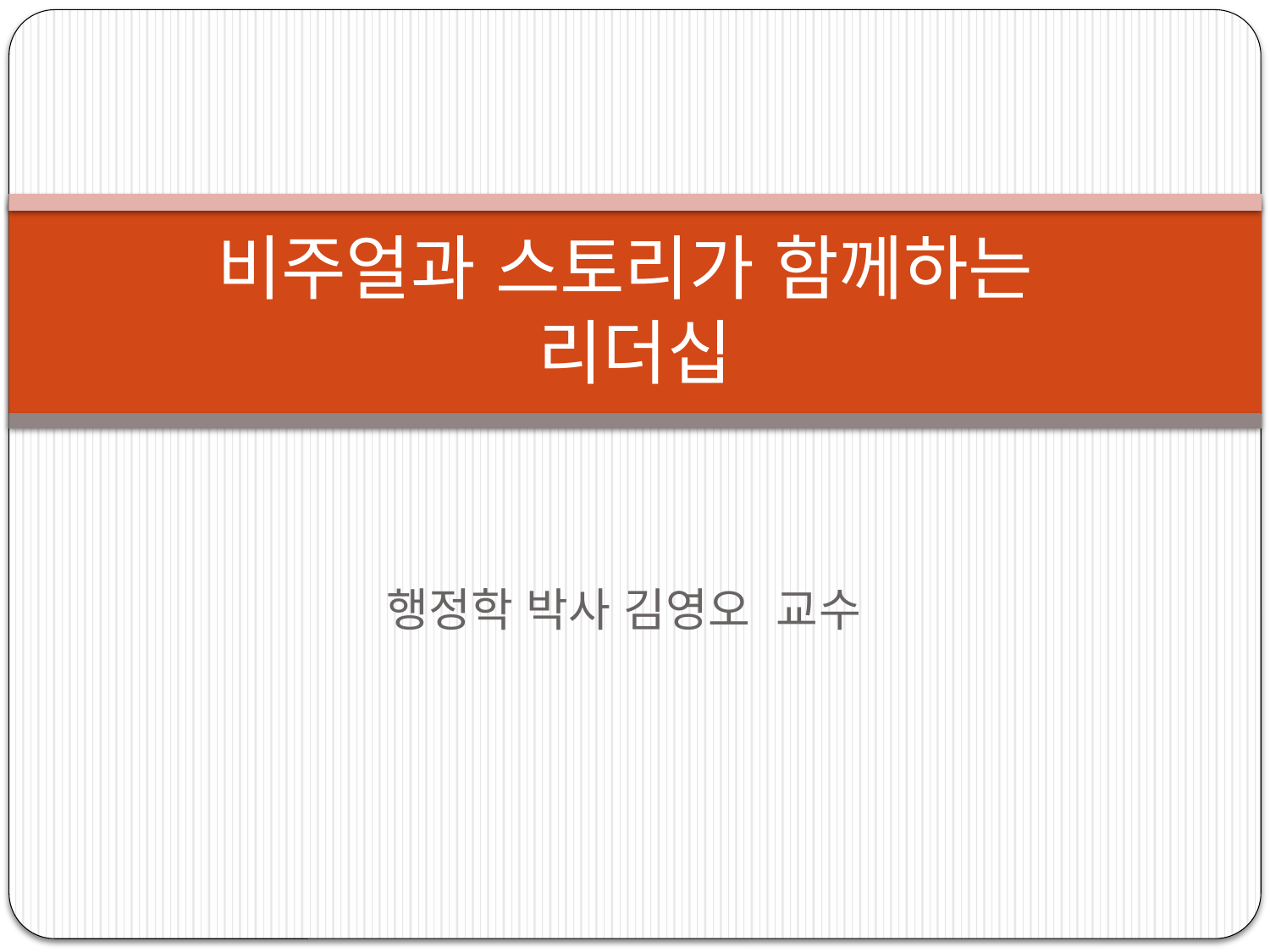

# 비주얼과 스토리가 함께하는 리더십

행정학 박사 김영오  교수